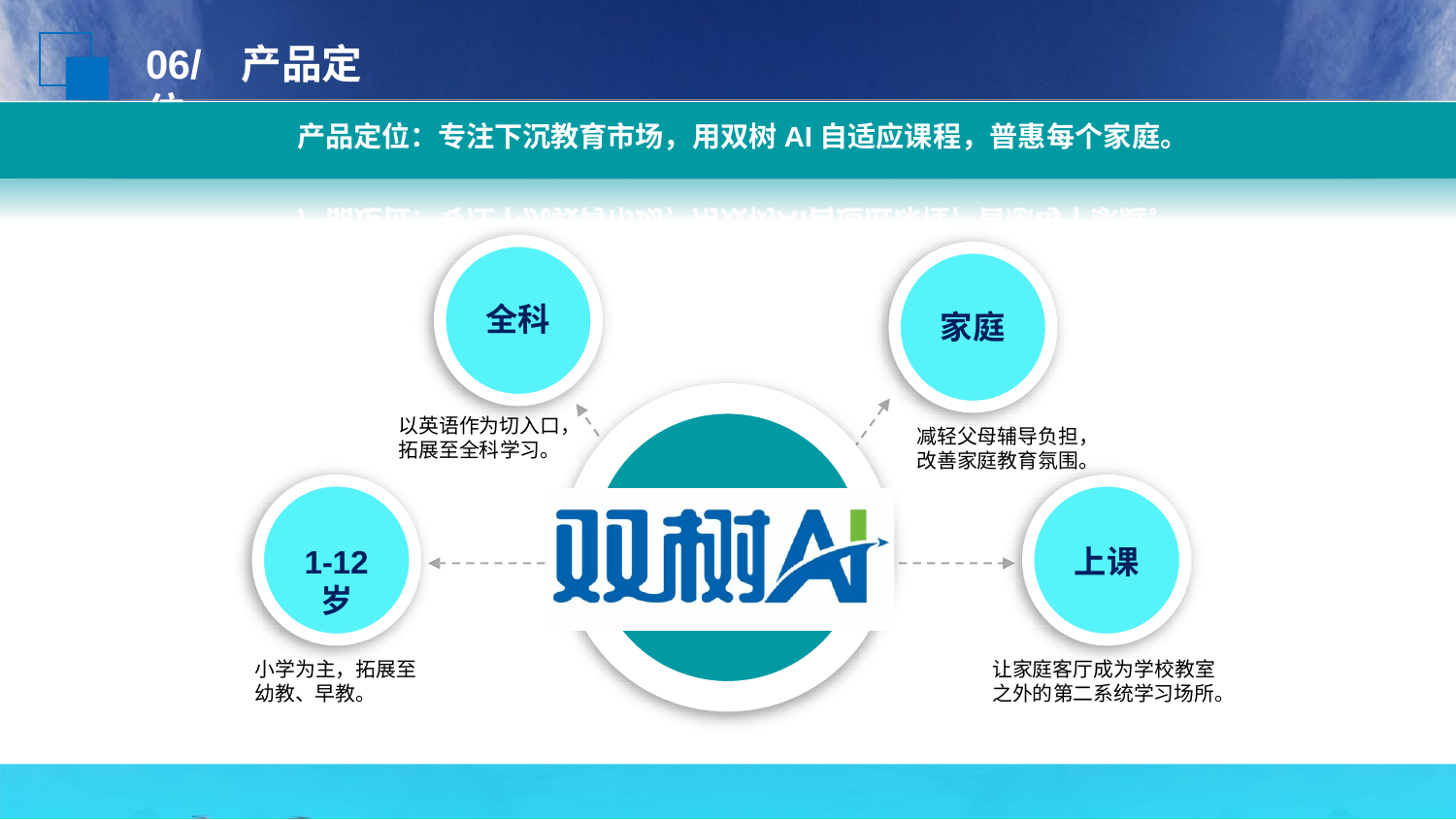

# 06/	产品定位

产品定位：专注下沉教育市场，用双树AI自适应课程，普惠每个家庭。

全科
家庭

以英语作为切入口， 拓展至全科学习。
减轻父母辅导负担， 改善家庭教育氛围。

1-12
岁
小学为主，拓展至 幼教、早教。
上课

让家庭客厅成为学校教室 之外的第二系统学习场所。